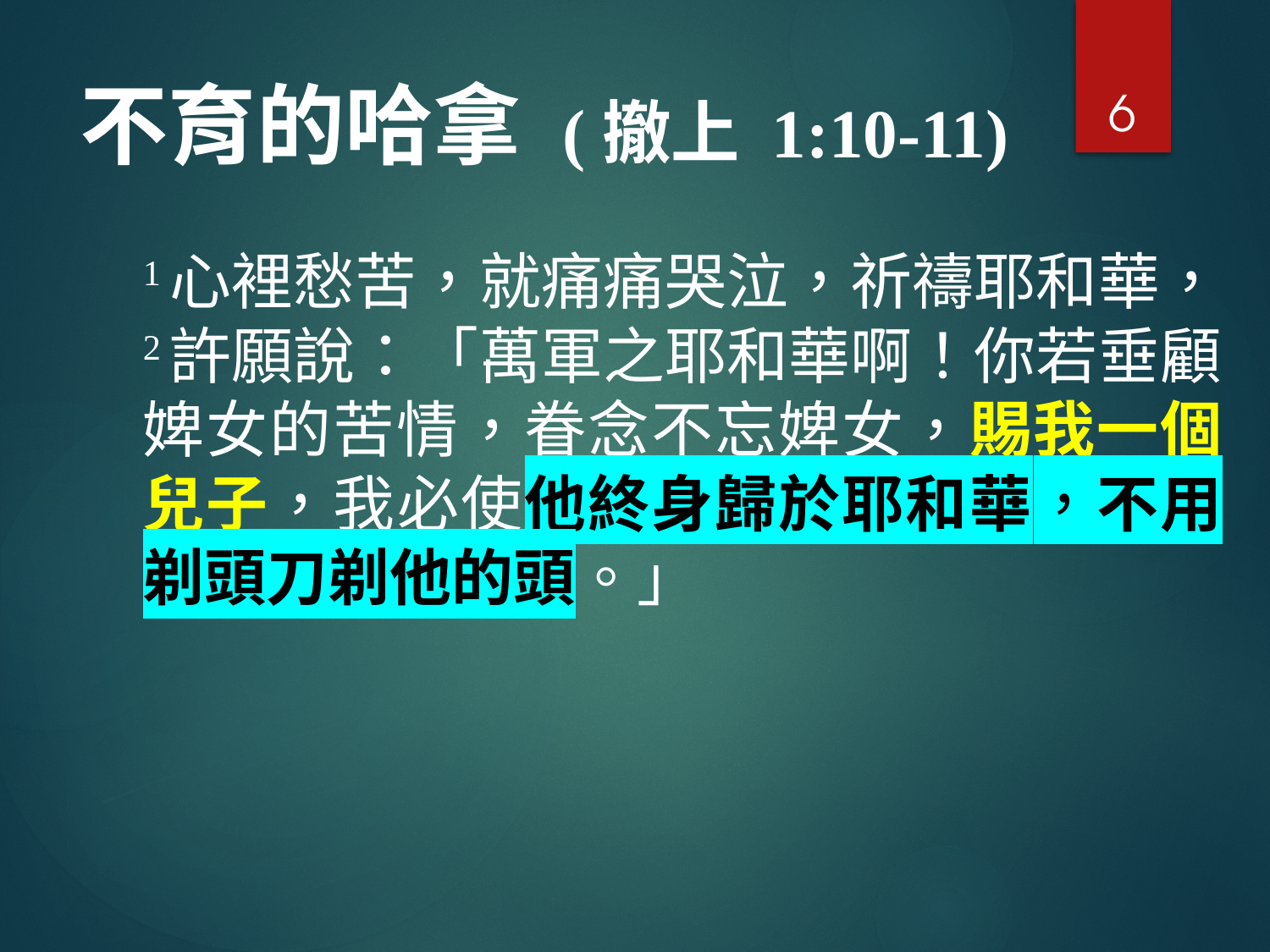

6
# 不育的哈拿 (撤上 1:10-11)
1心裡愁苦，就痛痛哭泣，祈禱耶和華， 2許願說：「萬軍之耶和華啊！你若垂顧婢女的苦情，眷念不忘婢女，賜我一個兒子，我必使他終身歸於耶和華，不用剃頭刀剃他的頭。」